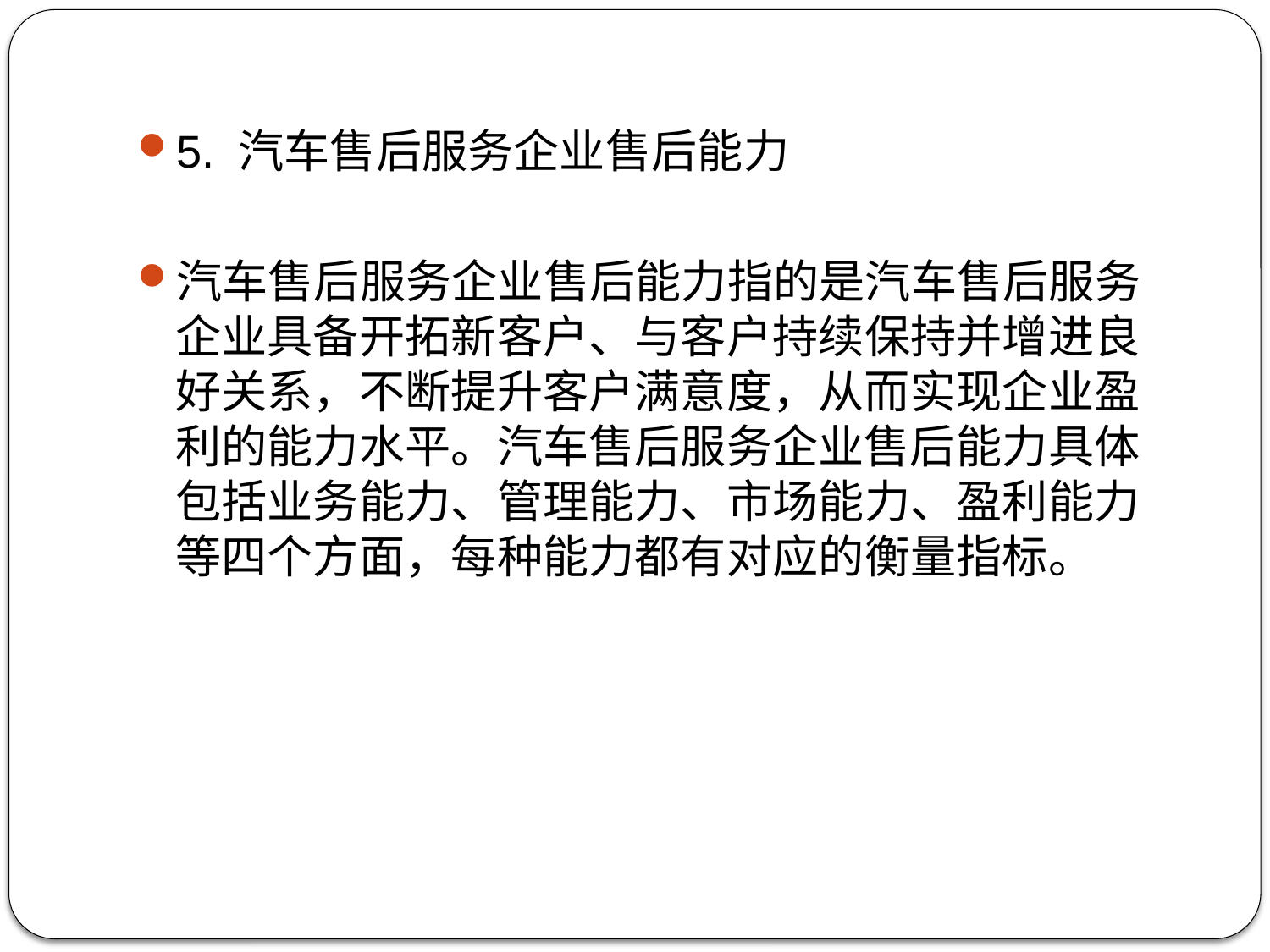

5. 汽车售后服务企业售后能力

汽车售后服务企业售后能力指的是汽车售后服务企业具备开拓新客户、与客户持续保持并增进良好关系，不断提升客户满意度，从而实现企业盈利的能力水平。汽车售后服务企业售后能力具体包括业务能力、管理能力、市场能力、盈利能力等四个方面，每种能力都有对应的衡量指标。